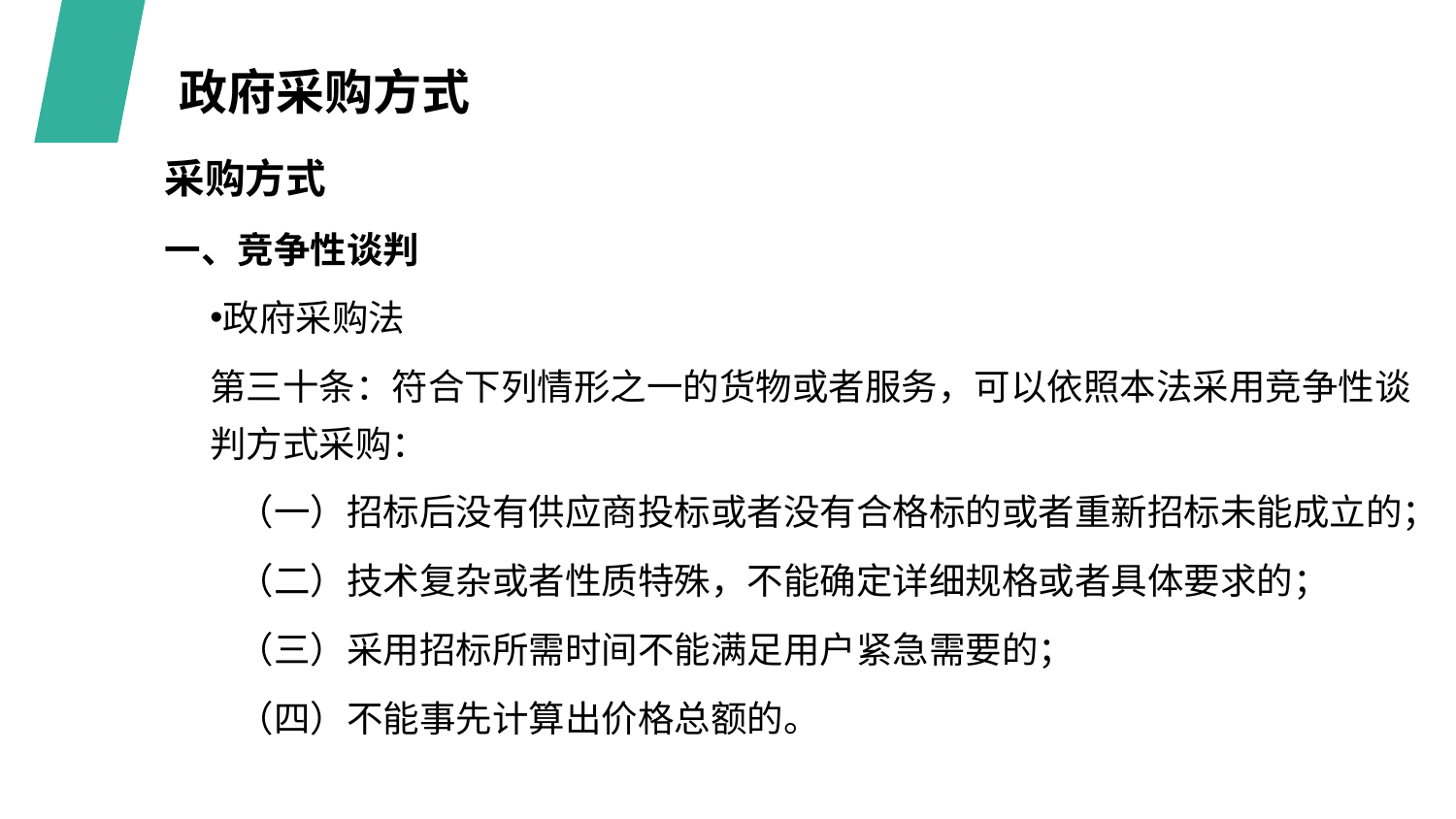

政府采购方式
采购方式
一、竞争性谈判
政府采购法
第三十条：符合下列情形之一的货物或者服务，可以依照本法采用竞争性谈判方式采购：
　　（一）招标后没有供应商投标或者没有合格标的或者重新招标未能成立的；
　　（二）技术复杂或者性质特殊，不能确定详细规格或者具体要求的；
　　（三）采用招标所需时间不能满足用户紧急需要的；
　　（四）不能事先计算出价格总额的。